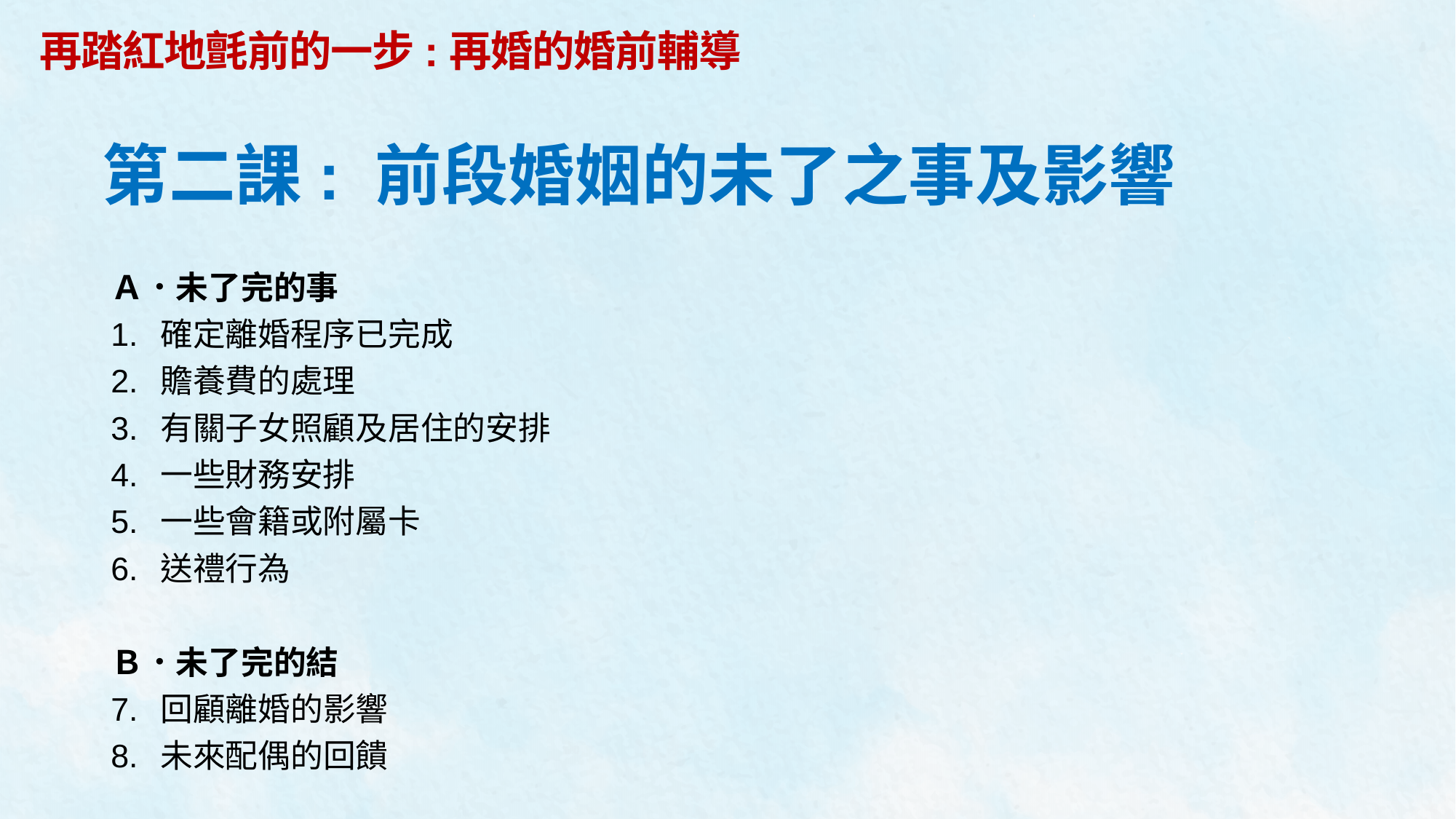

再踏紅地氈前的一步:再婚的婚前輔導
# 第二課: 前段婚姻的未了之事及影響
Ａ．未了完的事
確定離婚程序已完成
贍養費的處理
有關子女照顧及居住的安排
一些財務安排
一些會籍或附屬卡
送禮行為

Ｂ．未了完的結
回顧離婚的影響
未來配偶的回饋